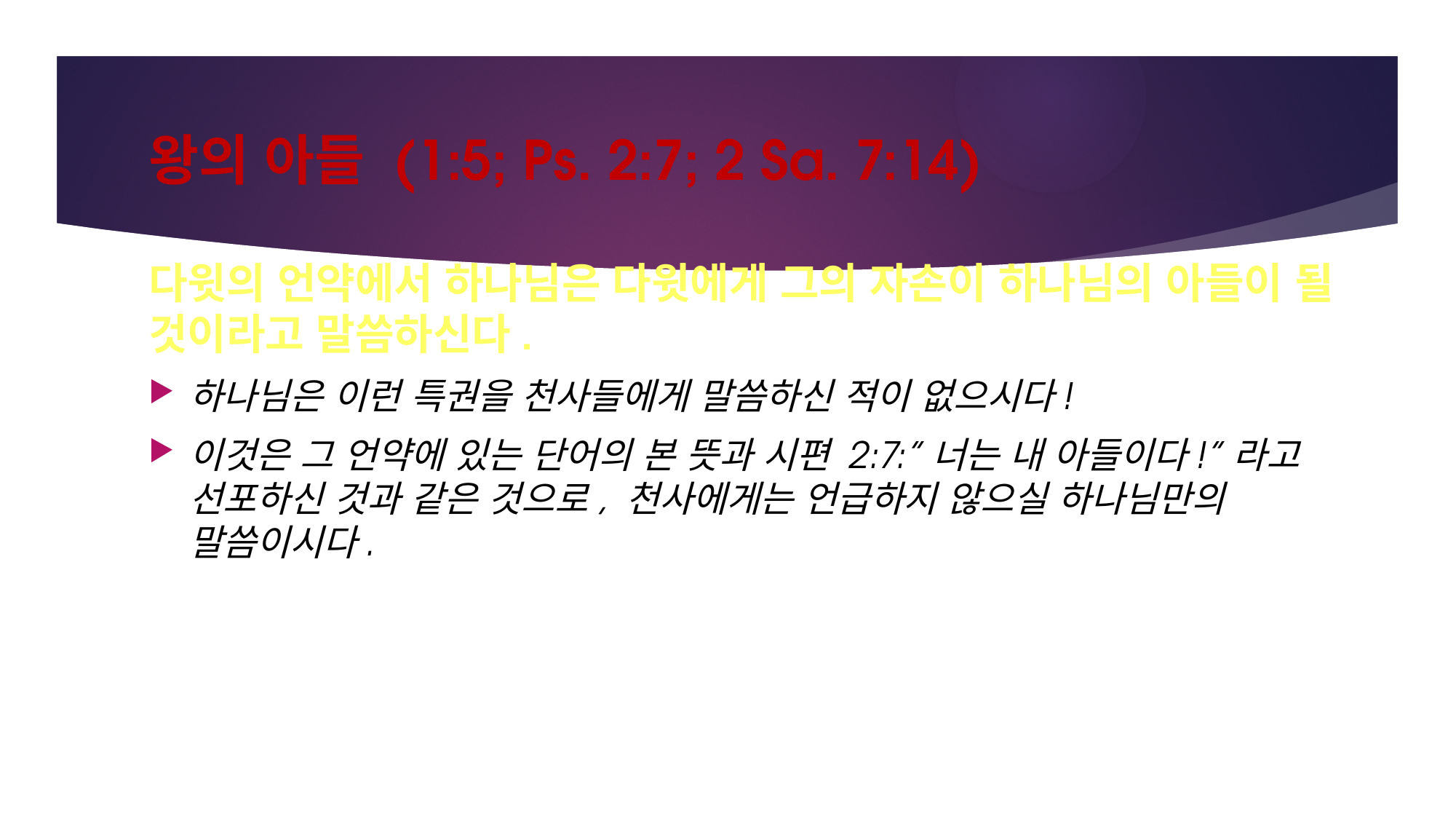

# 왕의 아들 (1:5; Ps. 2:7; 2 Sa. 7:14)
다윗의 언약에서 하나님은 다윗에게 그의 자손이 하나님의 아들이 될 것이라고 말씀하신다.
하나님은 이런 특권을 천사들에게 말씀하신 적이 없으시다!
이것은 그 언약에 있는 단어의 본 뜻과 시편 2:7:”너는 내 아들이다!”라고 선포하신 것과 같은 것으로, 천사에게는 언급하지 않으실 하나님만의 말씀이시다.